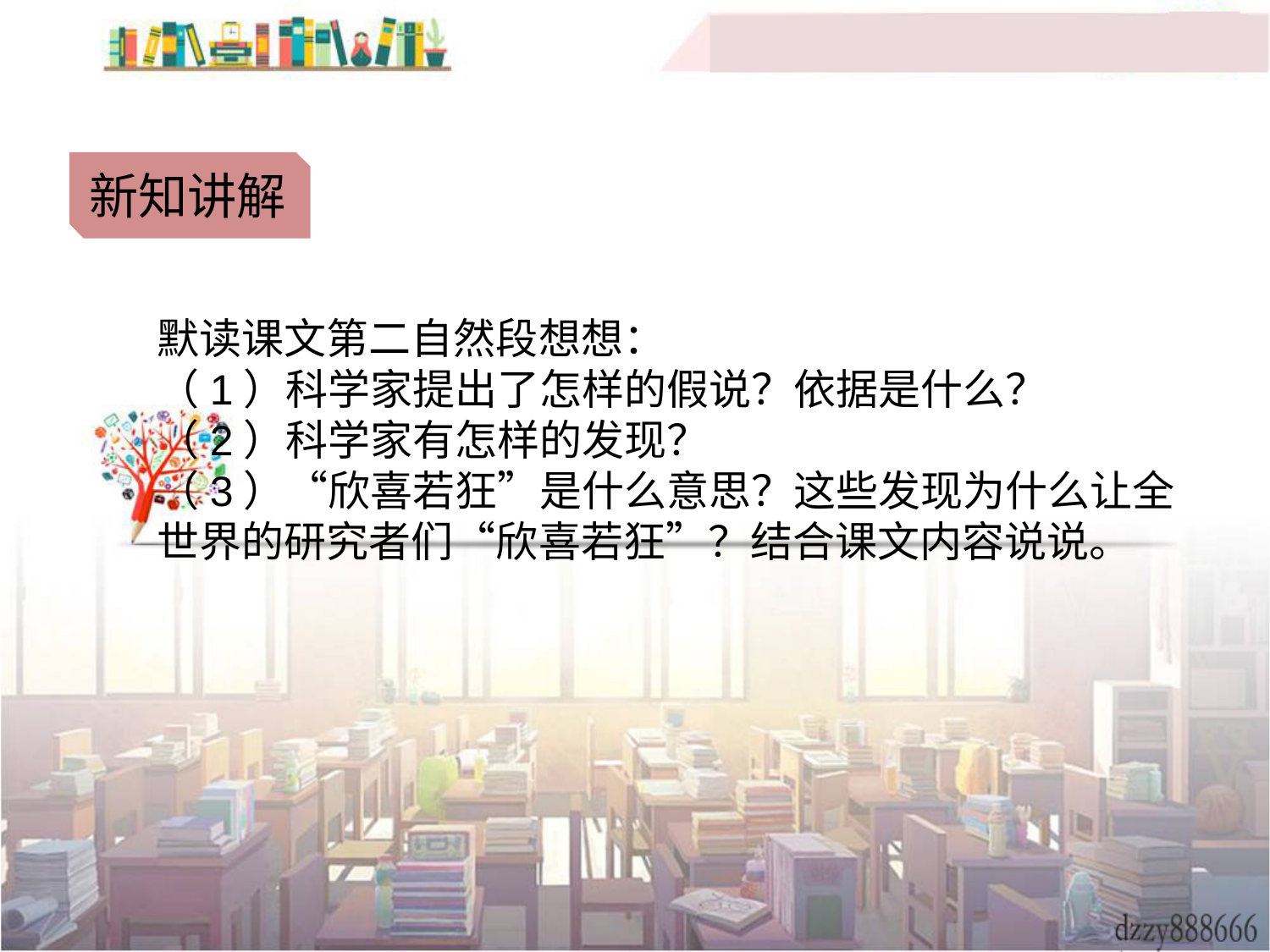

新知讲解
默读课文第二自然段想想：
（1）科学家提出了怎样的假说？依据是什么？
（2）科学家有怎样的发现？
（3）“欣喜若狂”是什么意思？这些发现为什么让全世界的研究者们“欣喜若狂”？结合课文内容说说。